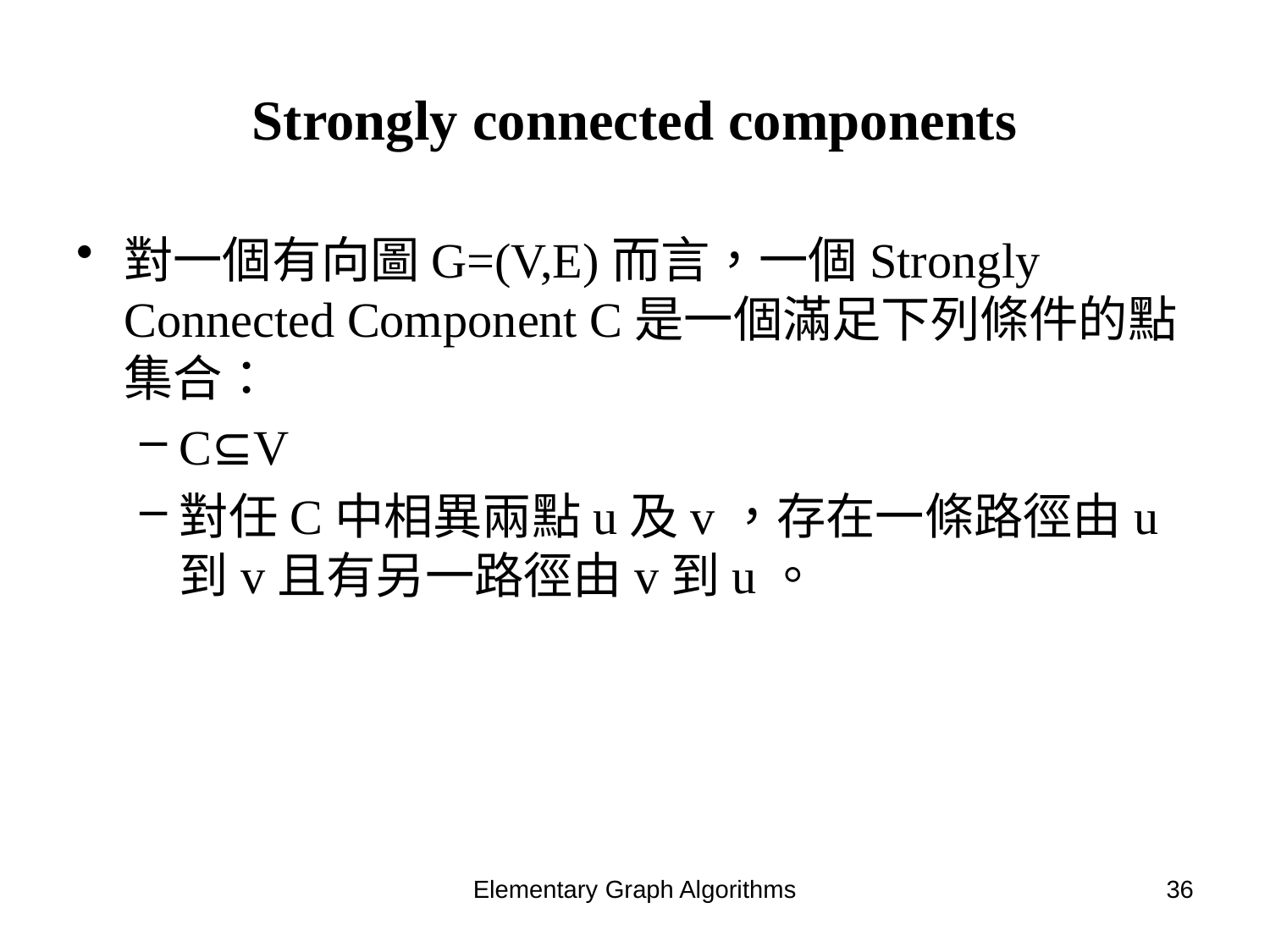

# Strongly connected components
對一個有向圖G=(V,E)而言，一個Strongly Connected Component C是一個滿足下列條件的點集合：
C⊆V
對任C中相異兩點u及v，存在一條路徑由u到v且有另一路徑由v到u。
Elementary Graph Algorithms
36